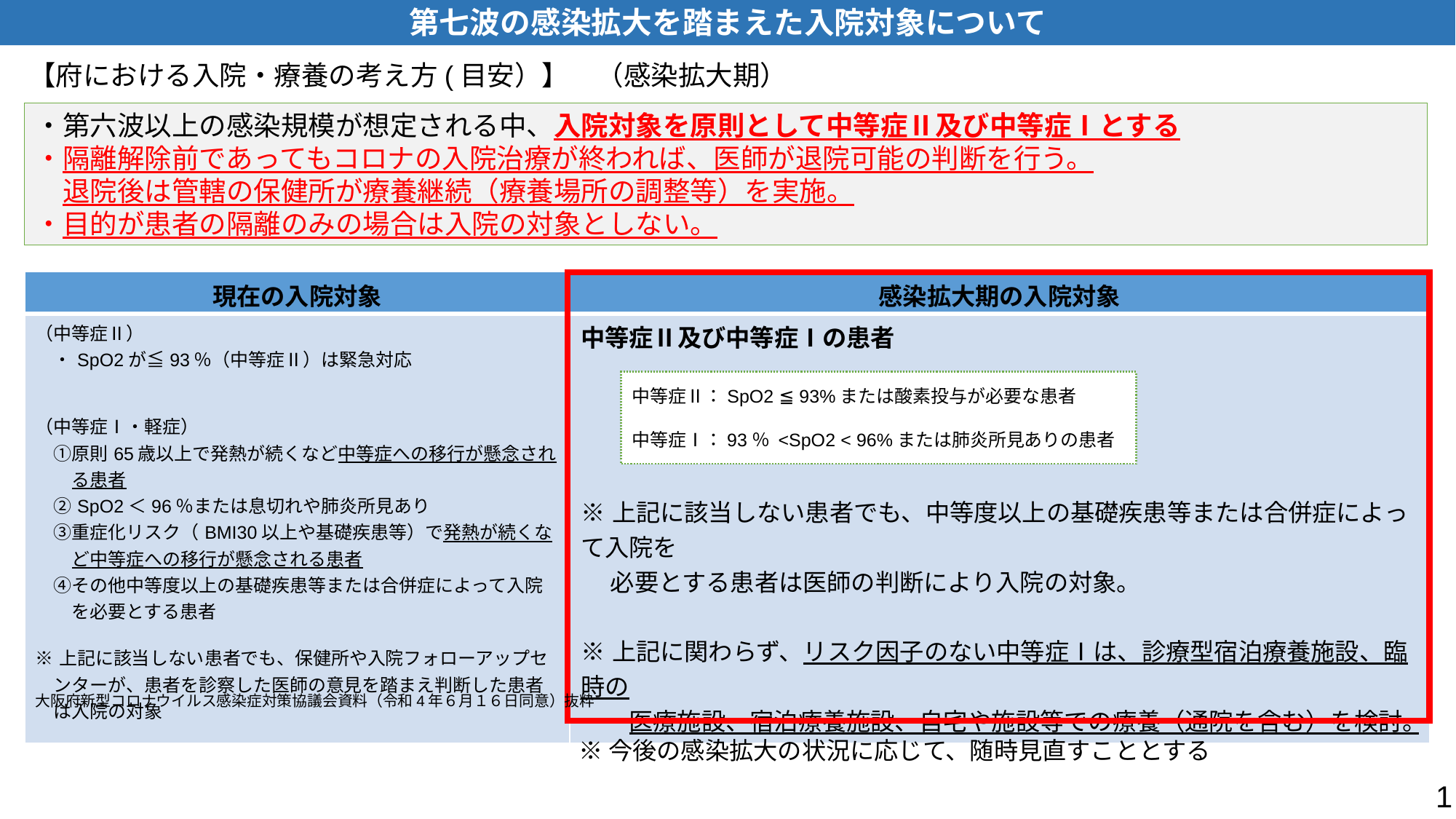

第七波の感染拡大を踏まえた入院対象について
【府における入院・療養の考え方(目安）】　（感染拡大期）

・第六波以上の感染規模が想定される中、入院対象を原則として中等症Ⅱ及び中等症Ⅰとする
・隔離解除前であってもコロナの入院治療が終われば、医師が退院可能の判断を行う。
　退院後は管轄の保健所が療養継続（療養場所の調整等）を実施。
・目的が患者の隔離のみの場合は入院の対象としない。
| 現在の入院対象 | 感染拡大期の入院対象 |
| --- | --- |
| （中等症Ⅱ） 　・SpO2が≦93％（中等症Ⅱ）は緊急対応 （中等症Ⅰ・軽症） 　①原則65歳以上で発熱が続くなど中等症への移行が懸念され 　　る患者 　②SpO2＜96％または息切れや肺炎所見あり 　③重症化リスク（BMI30以上や基礎疾患等）で発熱が続くな 　　ど中等症への移行が懸念される患者 　④その他中等度以上の基礎疾患等または合併症によって入院 　　を必要とする患者 ※上記に該当しない患者でも、保健所や入院フォローアップセ 　ンターが、患者を診察した医師の意見を踏まえ判断した患者 　は入院の対象 | 中等症Ⅱ及び中等症Ⅰの患者 　 　 ※上記に該当しない患者でも、中等度以上の基礎疾患等または合併症によって入院を 　 必要とする患者は医師の判断により入院の対象。 ※上記に関わらず、リスク因子のない中等症Ⅰは、診療型宿泊療養施設、臨時の 　　医療施設、宿泊療養施設、自宅や施設等での療養（通院を含む）を検討。 |

中等症Ⅱ：SpO2 ≦ 93%または酸素投与が必要な患者

中等症Ⅰ：93％ <SpO2 < 96%または肺炎所見ありの患者
大阪府新型コロナウイルス感染症対策協議会資料（令和4年６月１６日同意）抜粋
※今後の感染拡大の状況に応じて、随時見直すこととする
1